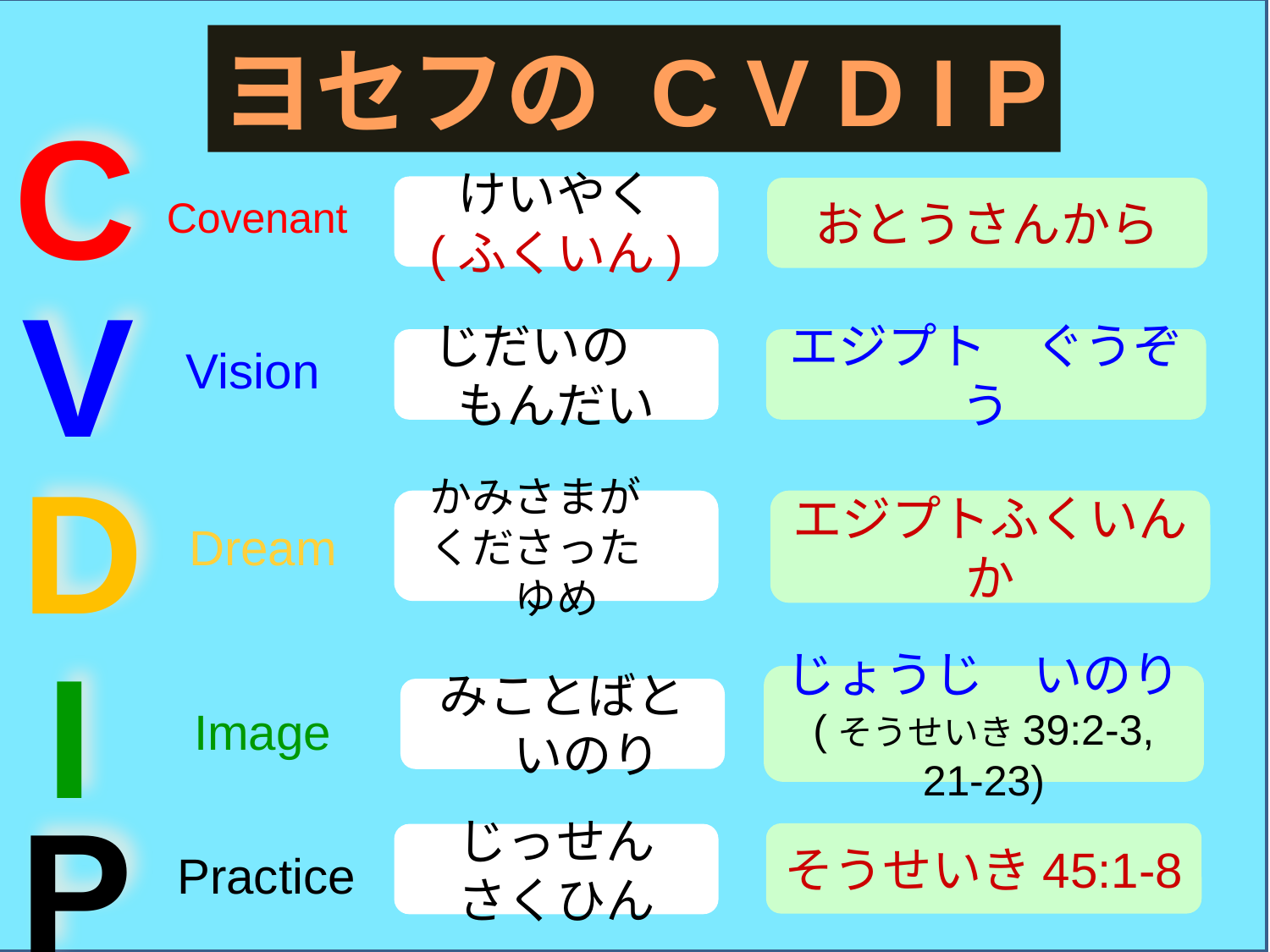

ヨセフの C V D I P
C
Covenant
けいやく
(ふくいん)
おとうさんから
V
Vision
じだいの
もんだい
エジプト　ぐうぞう
D
かみさまが
くださった　ゆめ
エジプトふくいんか
Dream
I
じょうじ　いのり
(そうせいき39:2-3, 21-23)
みことばと　いのり
Image
P
そうせいき45:1-8
じっせん
さくひん
Practice